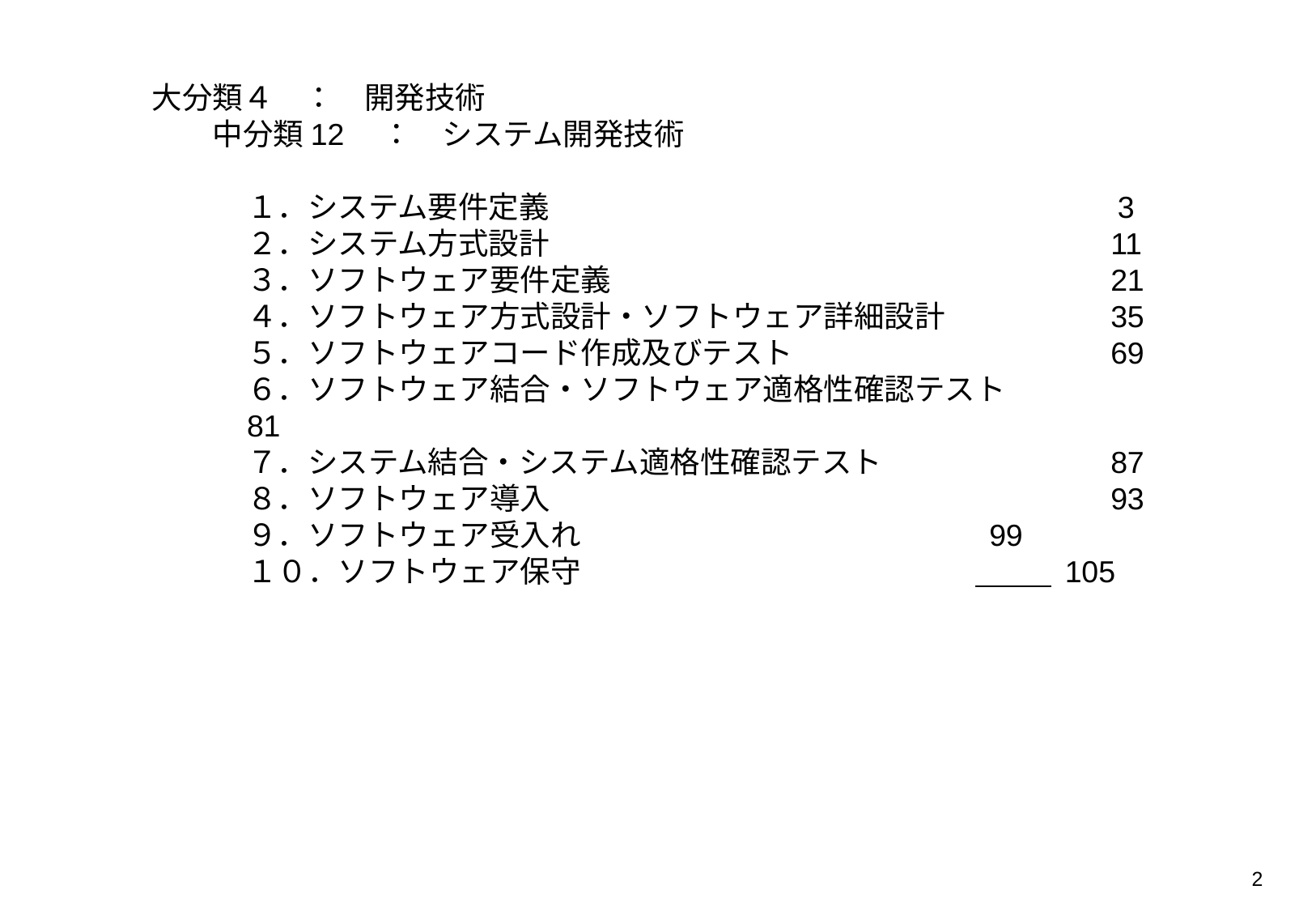

大分類４　：　開発技術
　　中分類12　：　システム開発技術

	１．システム要件定義					  3
	２．システム方式設計					 11
	３．ソフトウェア要件定義				 21
	４．ソフトウェア方式設計・ソフトウェア詳細設計		 35
	５．ソフトウェアコード作成及びテスト			 69
	６．ソフトウェア結合・ソフトウェア適格性確認テスト		 81
	７．システム結合・システム適格性確認テスト		 87
	８．ソフトウェア導入					 93
	９．ソフトウェア受入れ				 99
	１０．ソフトウェア保守				            105
2